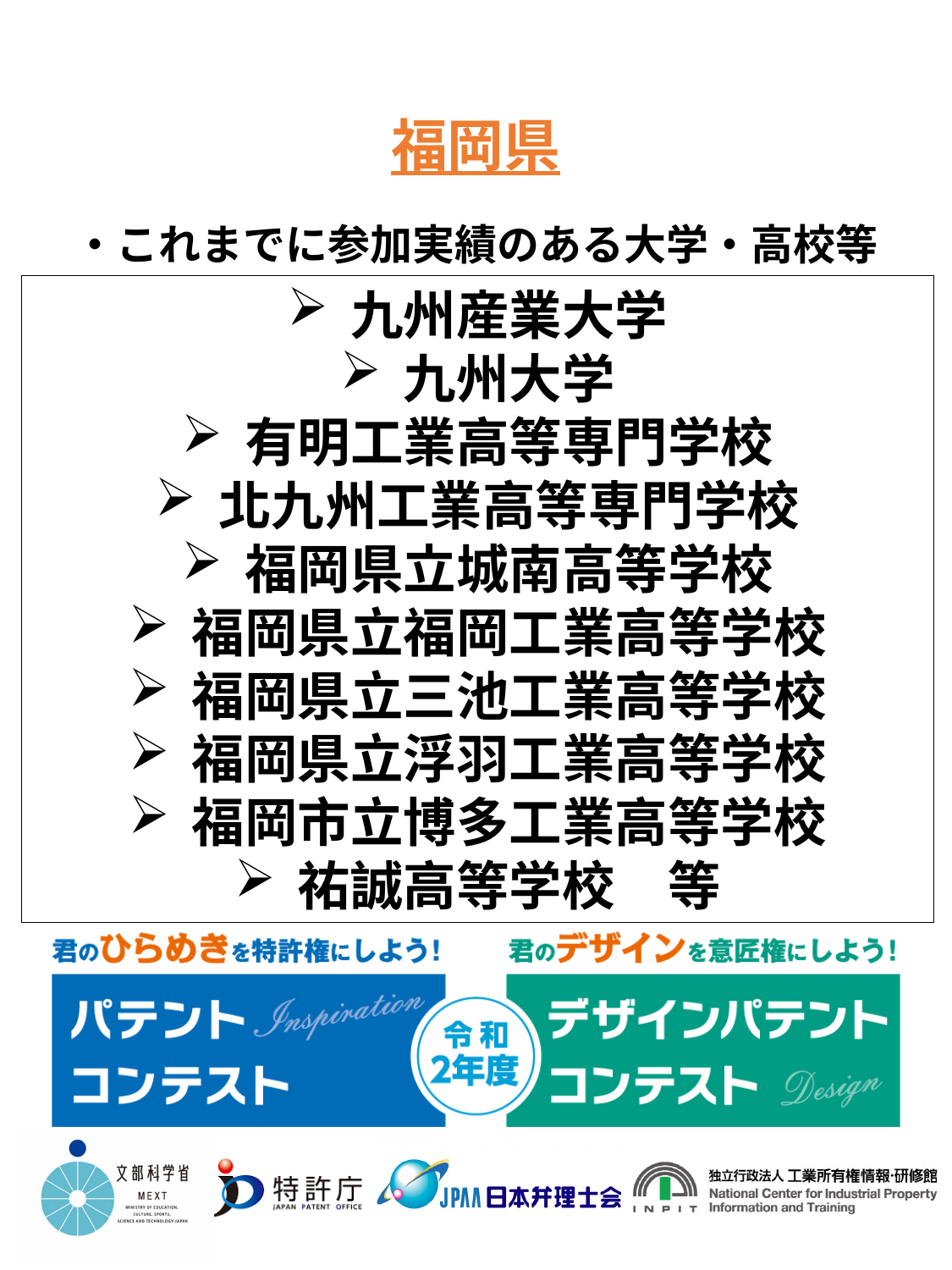

福岡県
・これまでに参加実績のある大学・高校等
九州産業大学
九州大学
有明工業高等専門学校
北九州工業高等専門学校
福岡県立城南高等学校
福岡県立福岡工業高等学校
福岡県立三池工業高等学校
福岡県立浮羽工業高等学校
福岡市立博多工業高等学校
祐誠高等学校　等